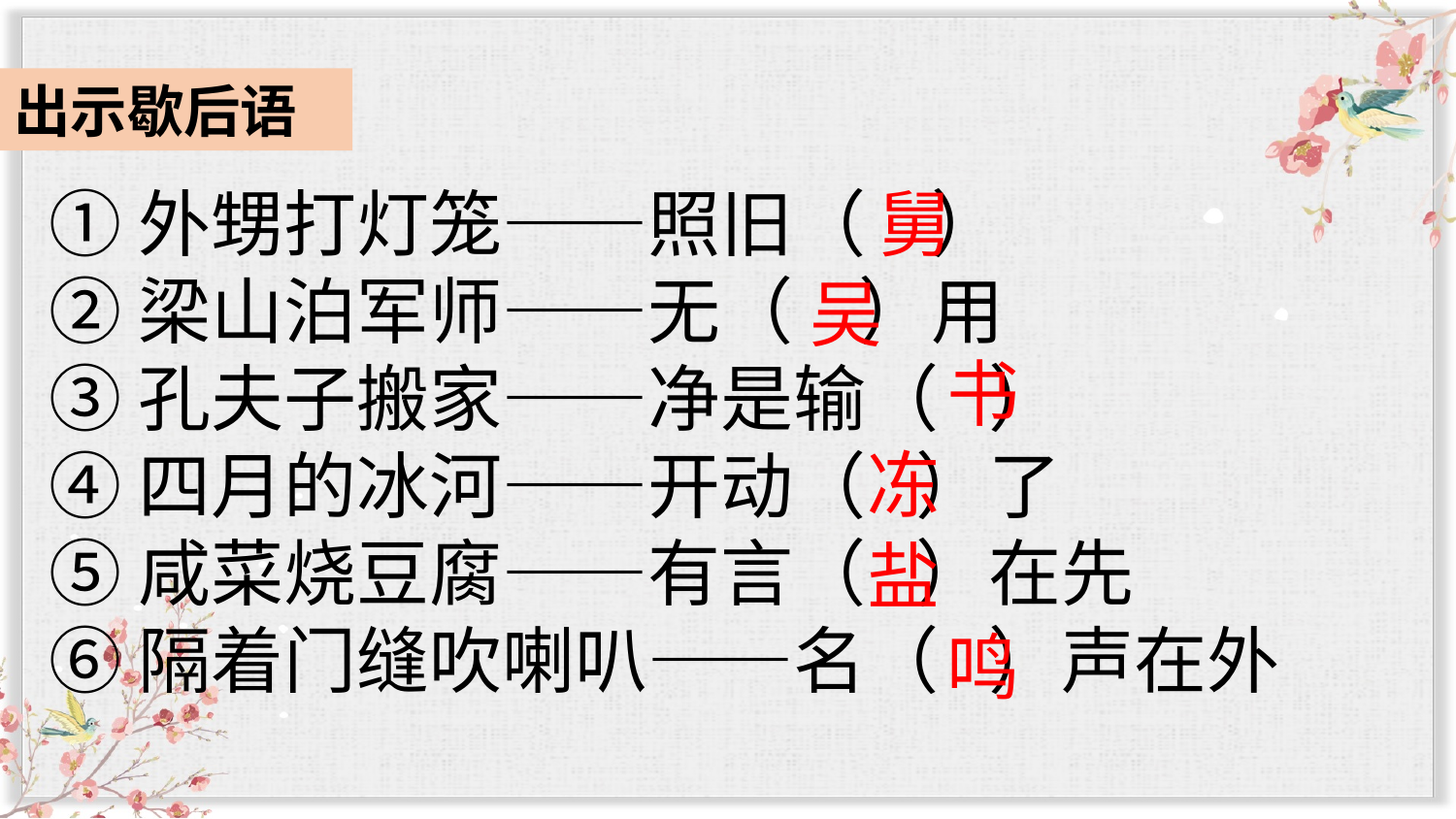

出示歇后语
①外甥打灯笼——照旧（    ）
②梁山泊军师——无（    ）用
③孔夫子搬家——净是输（   ）
④四月的冰河——开动（   ）了
⑤咸菜烧豆腐——有言（   ）在先
⑥隔着门缝吹喇叭——名（   ）声在外
舅
吴
书
冻
盐
鸣